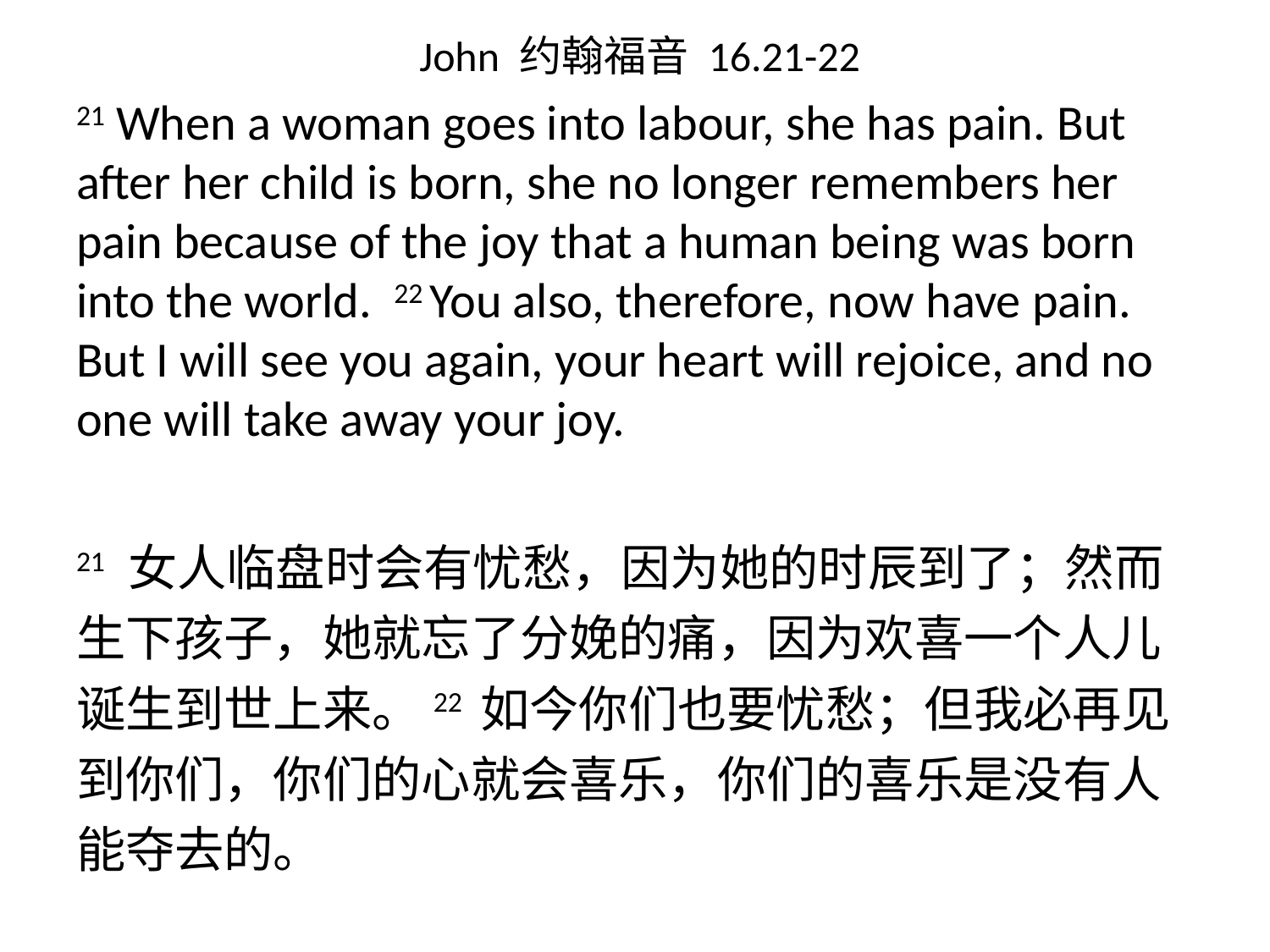

# John 约翰福音 16.21-22
21 When a woman goes into labour, she has pain. But after her child is born, she no longer remembers her pain because of the joy that a human being was born into the world.  22 You also, therefore, now have pain. But I will see you again, your heart will rejoice, and no one will take away your joy.

21 女人临盘时会有忧愁，因为她的时辰到了；然而生下孩子，她就忘了分娩的痛，因为欢喜一个人儿诞生到世上来。22 如今你们也要忧愁；但我必再见到你们，你们的心就会喜乐，你们的喜乐是没有人能夺去的。